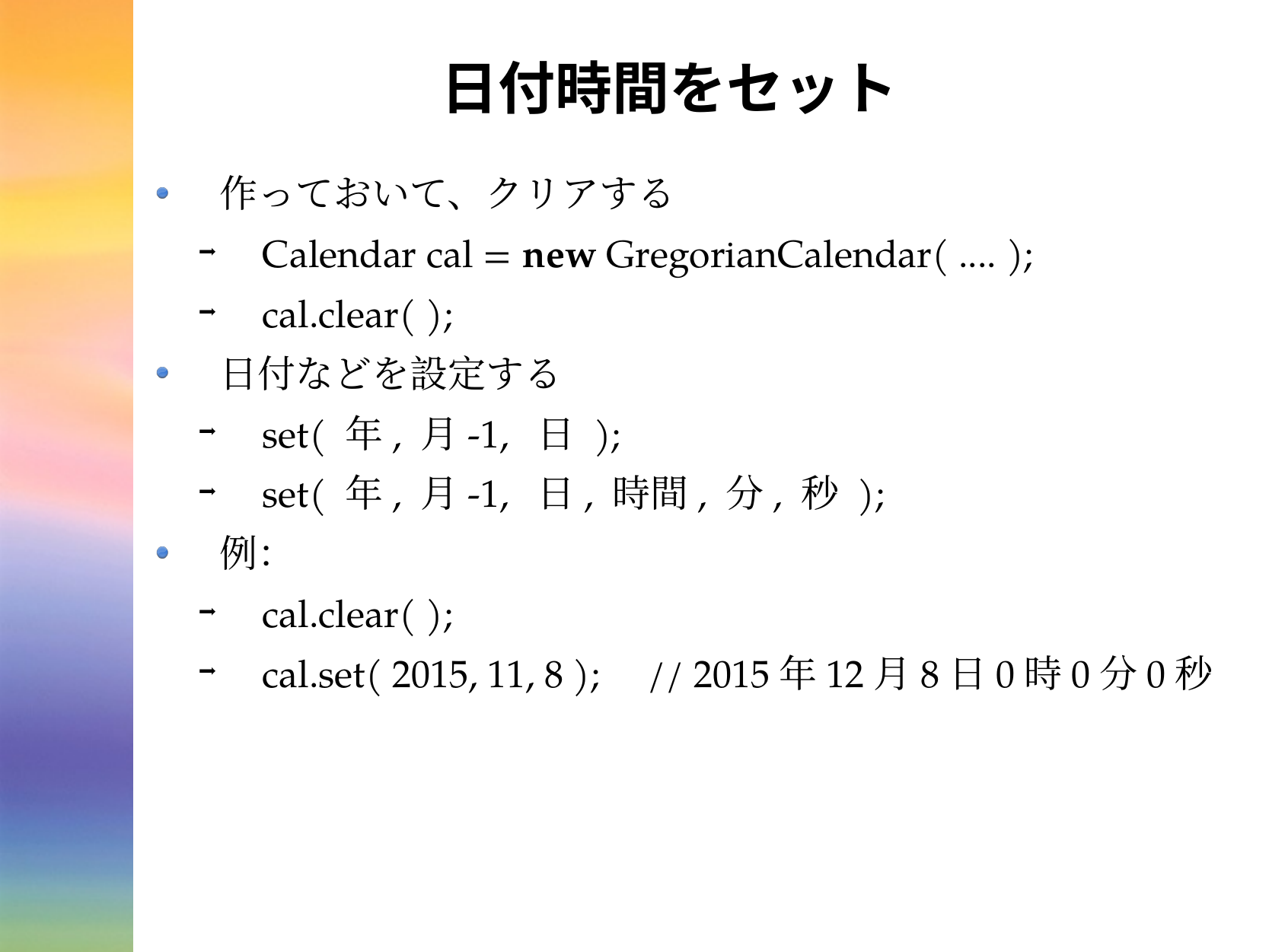

# 日付時間をセット
作っておいて、クリアする
Calendar cal = new GregorianCalendar( .... );
cal.clear( );
日付などを設定する
set( 年, 月-1,  日 );
set( 年, 月-1,  日, 時間, 分, 秒 );
例：
cal.clear( );
cal.set( 2015, 11, 8 );     // 2015年12月8日0時0分0秒